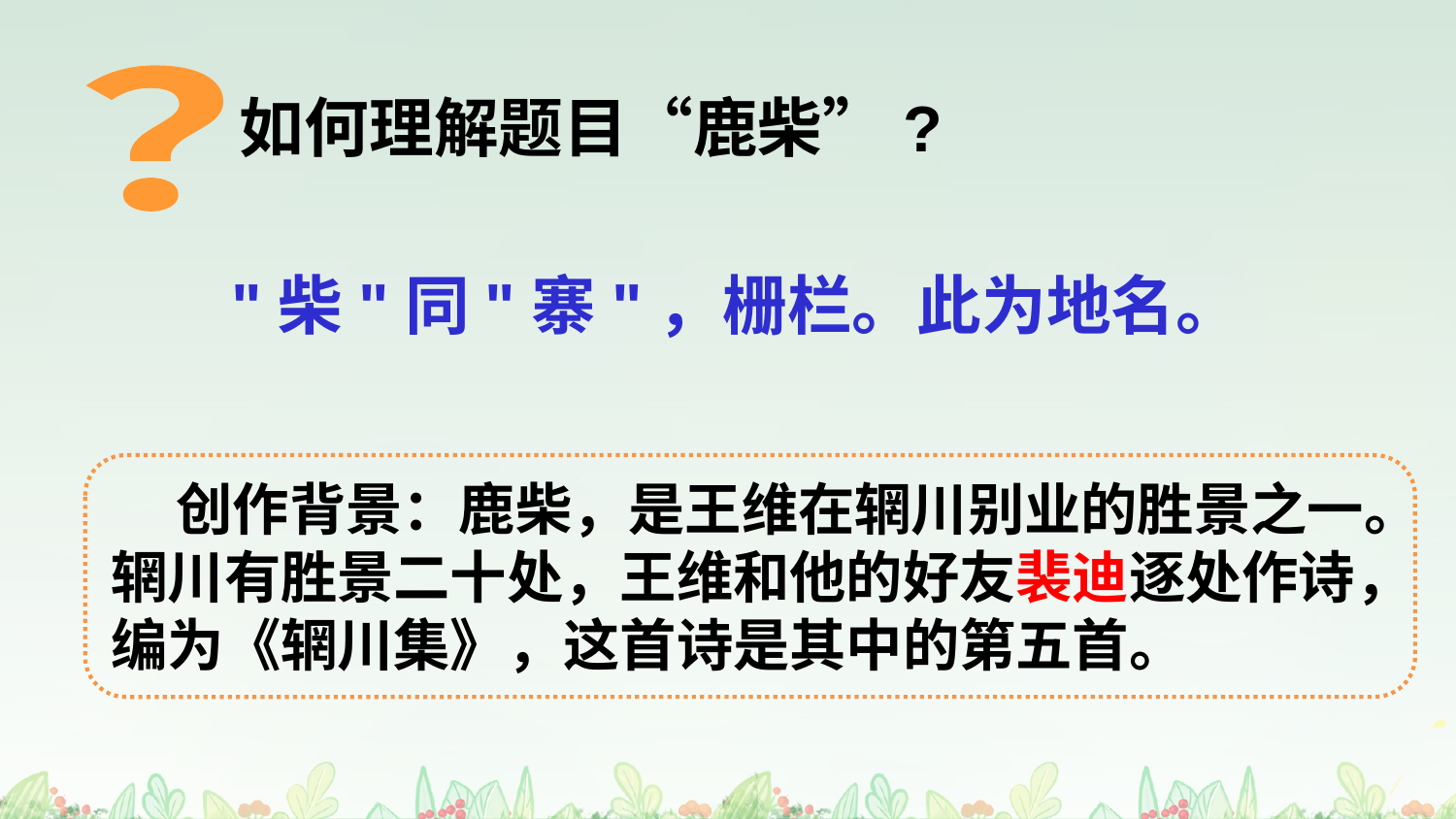

？
如何理解题目“鹿柴”?
"柴"同"寨"，栅栏。此为地名。
    创作背景：鹿柴，是王维在辋川别业的胜景之一。辋川有胜景二十处，王维和他的好友裴迪逐处作诗，编为《辋川集》，这首诗是其中的第五首。